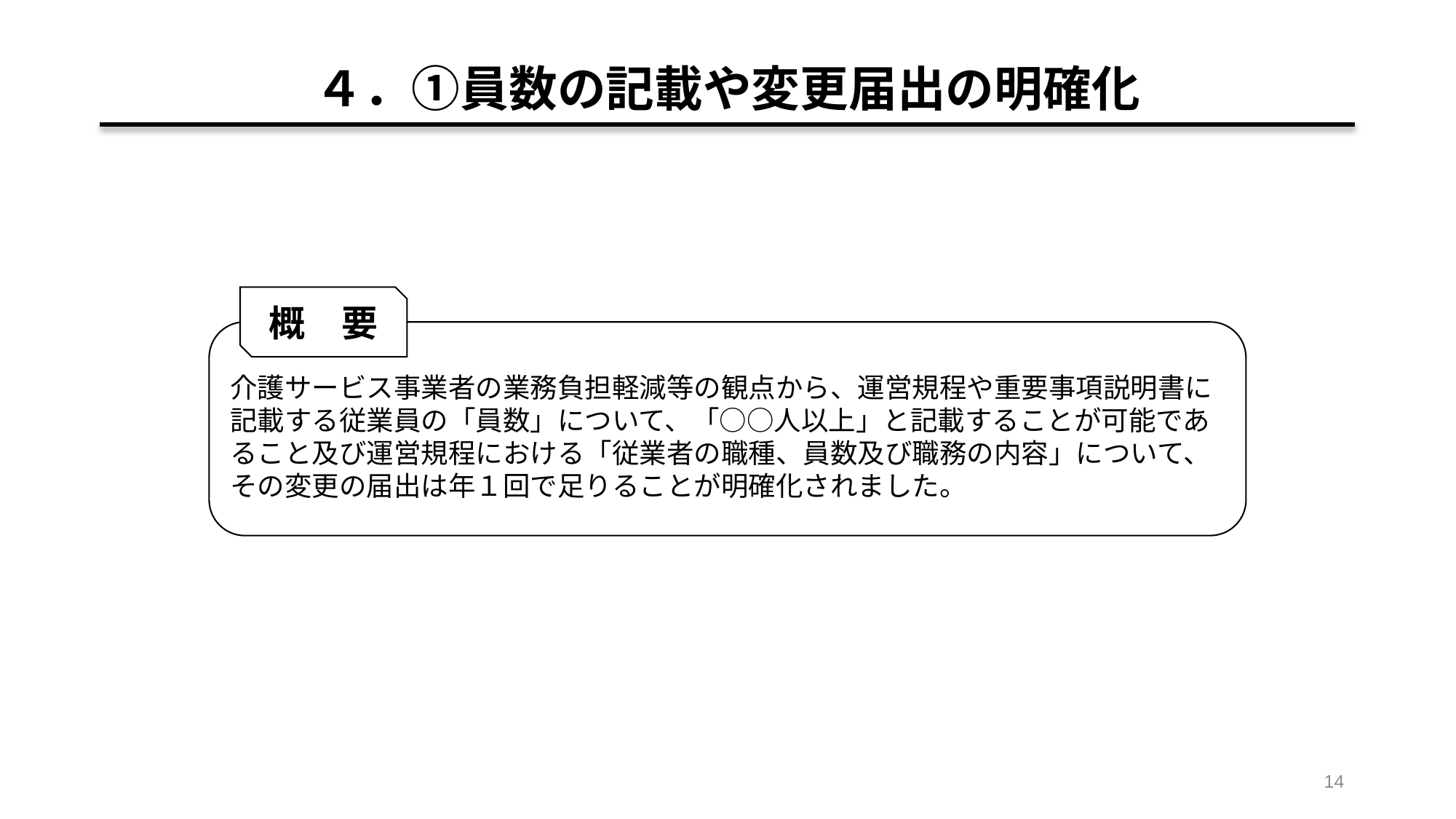

# ４．①員数の記載や変更届出の明確化
概　要

介護サービス事業者の業務負担軽減等の観点から、運営規程や重要事項説明書に記載する従業員の「員数」について、「○○人以上」と記載することが可能であること及び運営規程における「従業者の職種、員数及び職務の内容」について、その変更の届出は年１回で足りることが明確化されました。
14